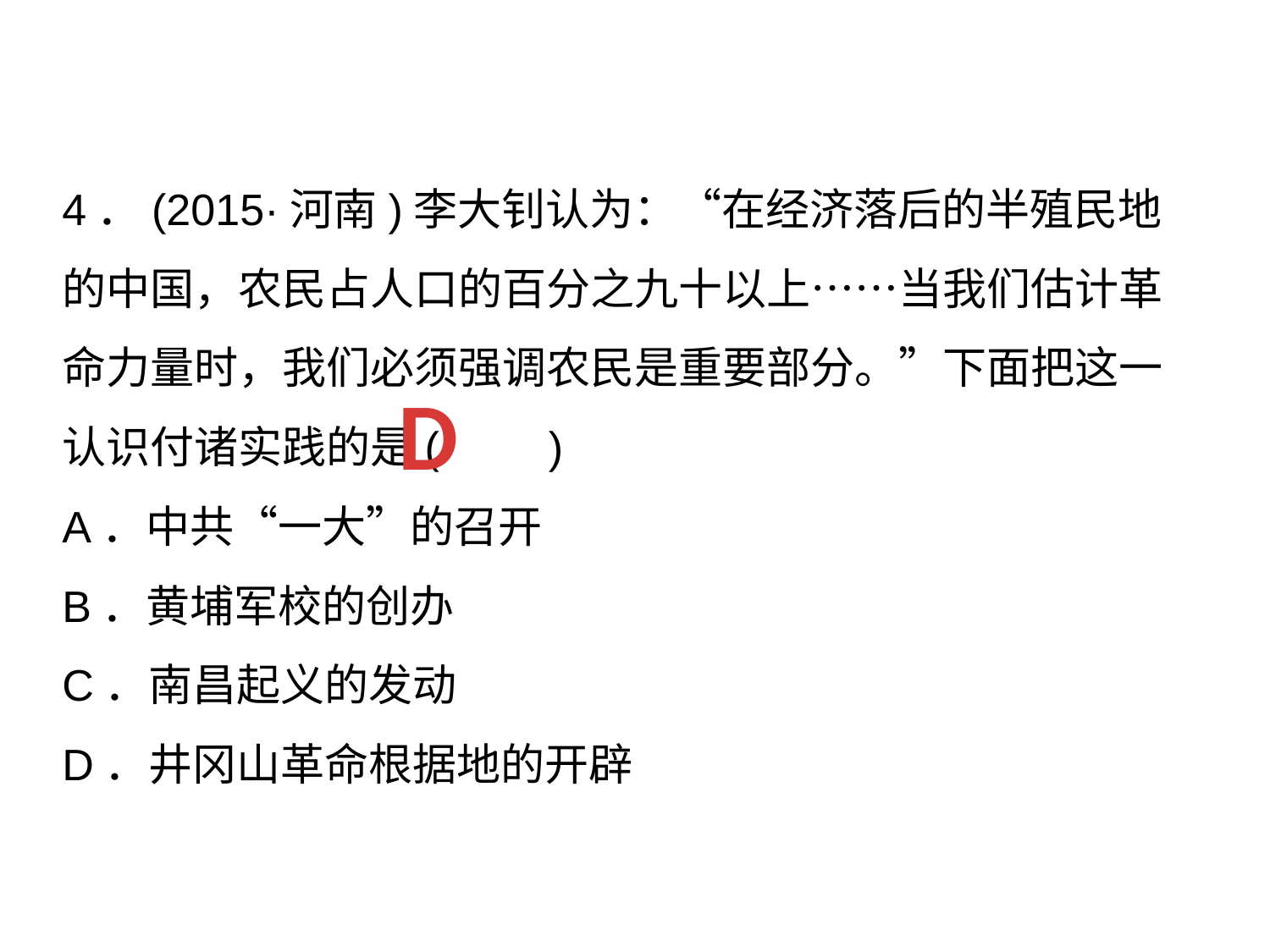

4．(2015·河南)李大钊认为：“在经济落后的半殖民地的中国，农民占人口的百分之九十以上……当我们估计革命力量时，我们必须强调农民是重要部分。”下面把这一认识付诸实践的是(　　)
A．中共“一大”的召开
B．黄埔军校的创办
C．南昌起义的发动
D．井冈山革命根据地的开辟

D